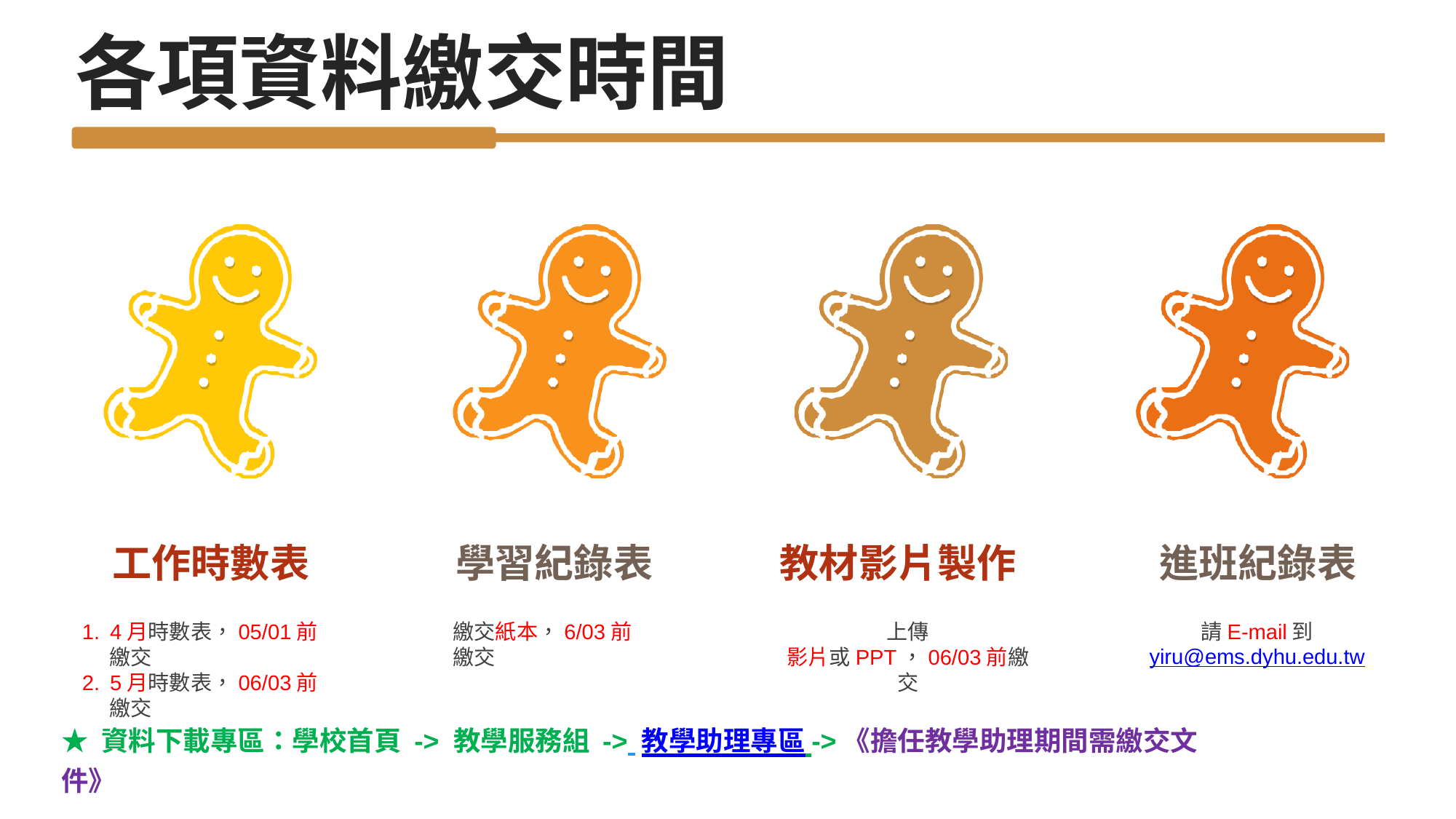

# 各項資料繳交時間

教材影片製作
上傳
影片或PPT，06/03前繳交
工作時數表
1. 4月時數表，05/01前 繳交
2. 5月時數表，06/03前 繳交
學習紀錄表
繳交紙本，6/03前 繳交
進班紀錄表
請E-mail到
yiru@ems.dyhu.edu.tw
★ 資料下載專區：學校首頁 -> 教學服務組 -> 教學助理專區 ->《擔任教學助理期間需繳交文件》